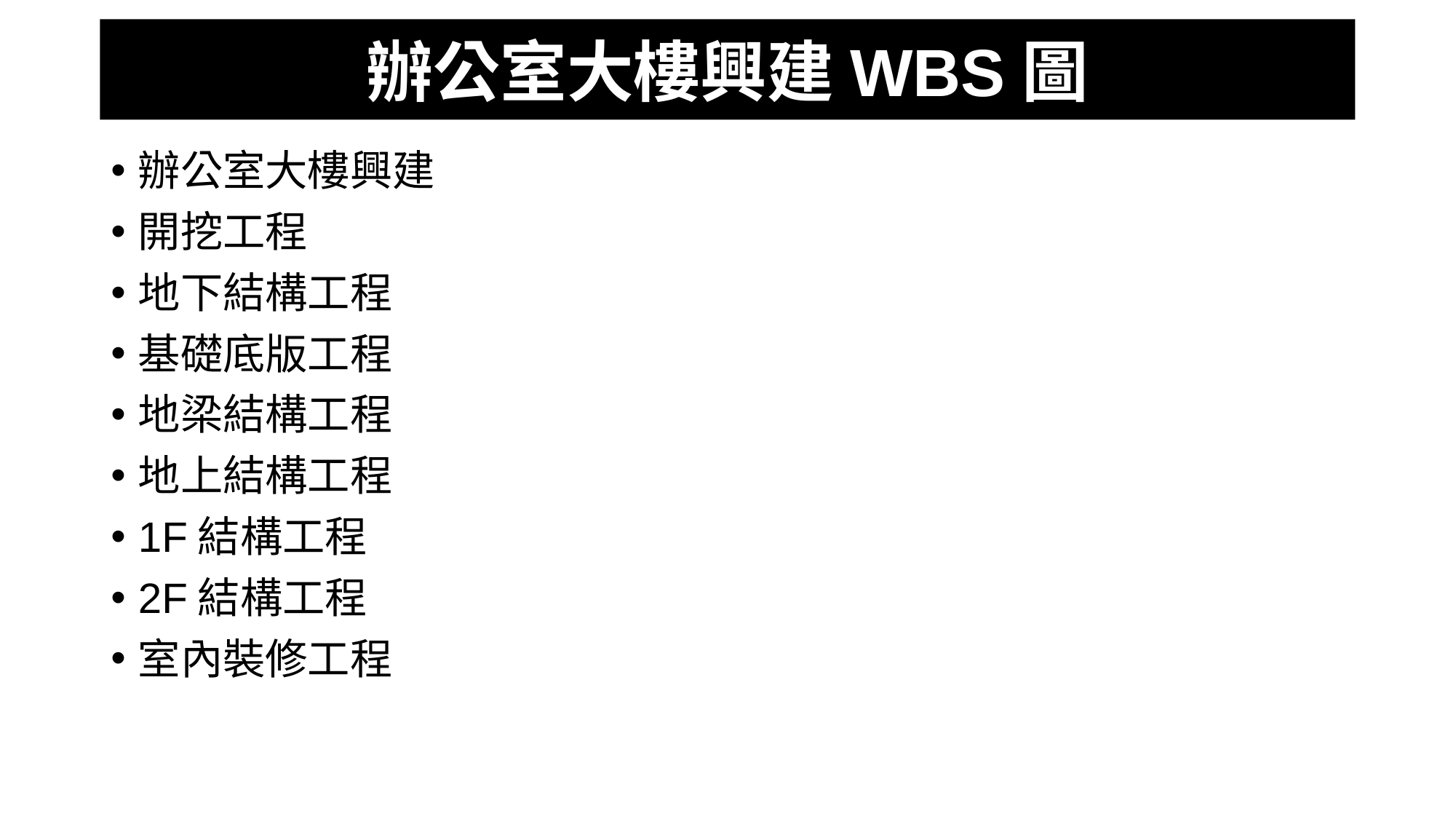

# 辦公室大樓興建WBS圖
辦公室大樓興建
開挖工程
地下結構工程
基礎底版工程
地梁結構工程
地上結構工程
1F結構工程
2F結構工程
室內裝修工程